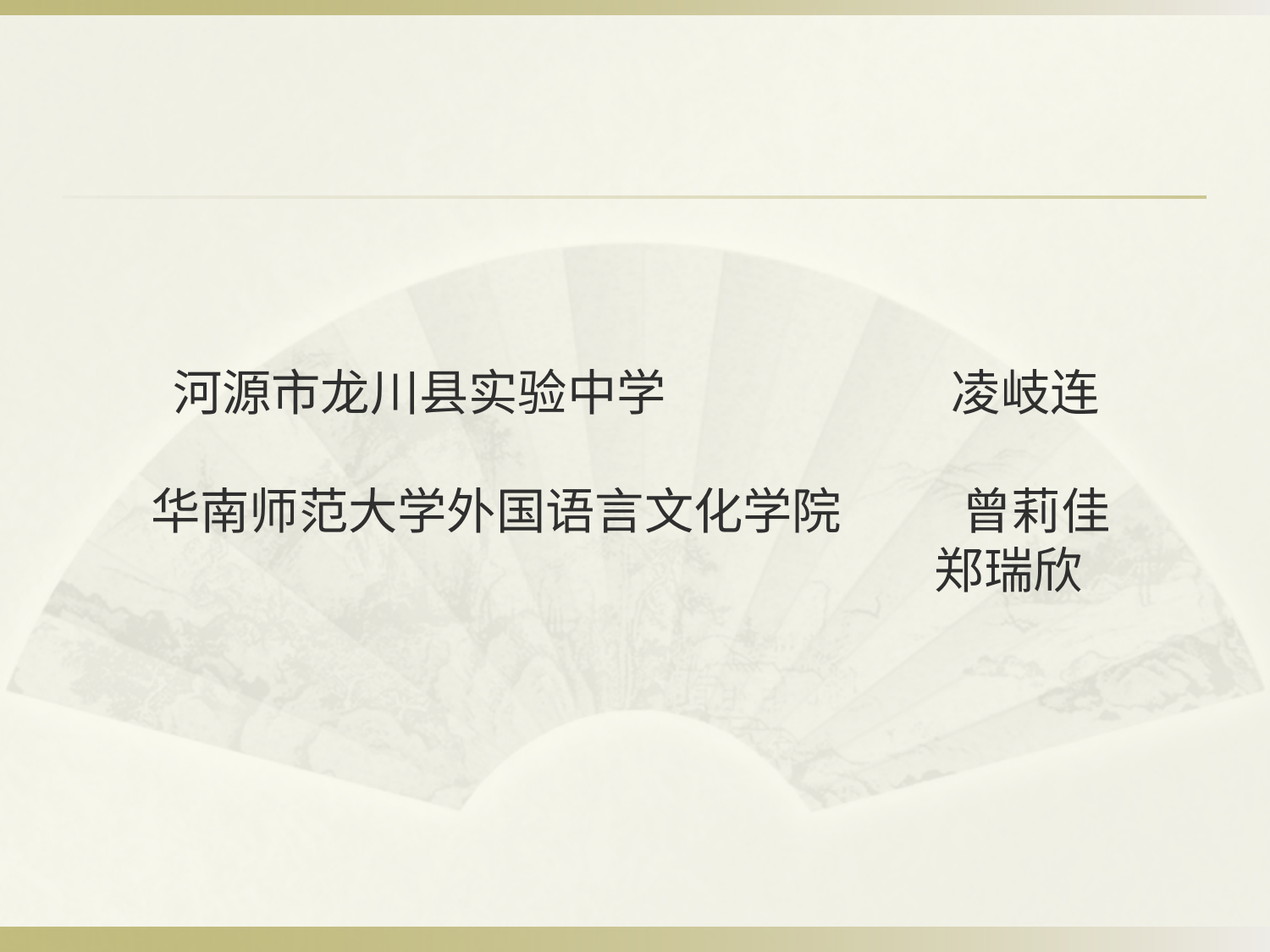

# 河源市龙川县实验中学                          凌岐连 华南师范大学外国语言文化学院           曾莉佳 郑瑞欣